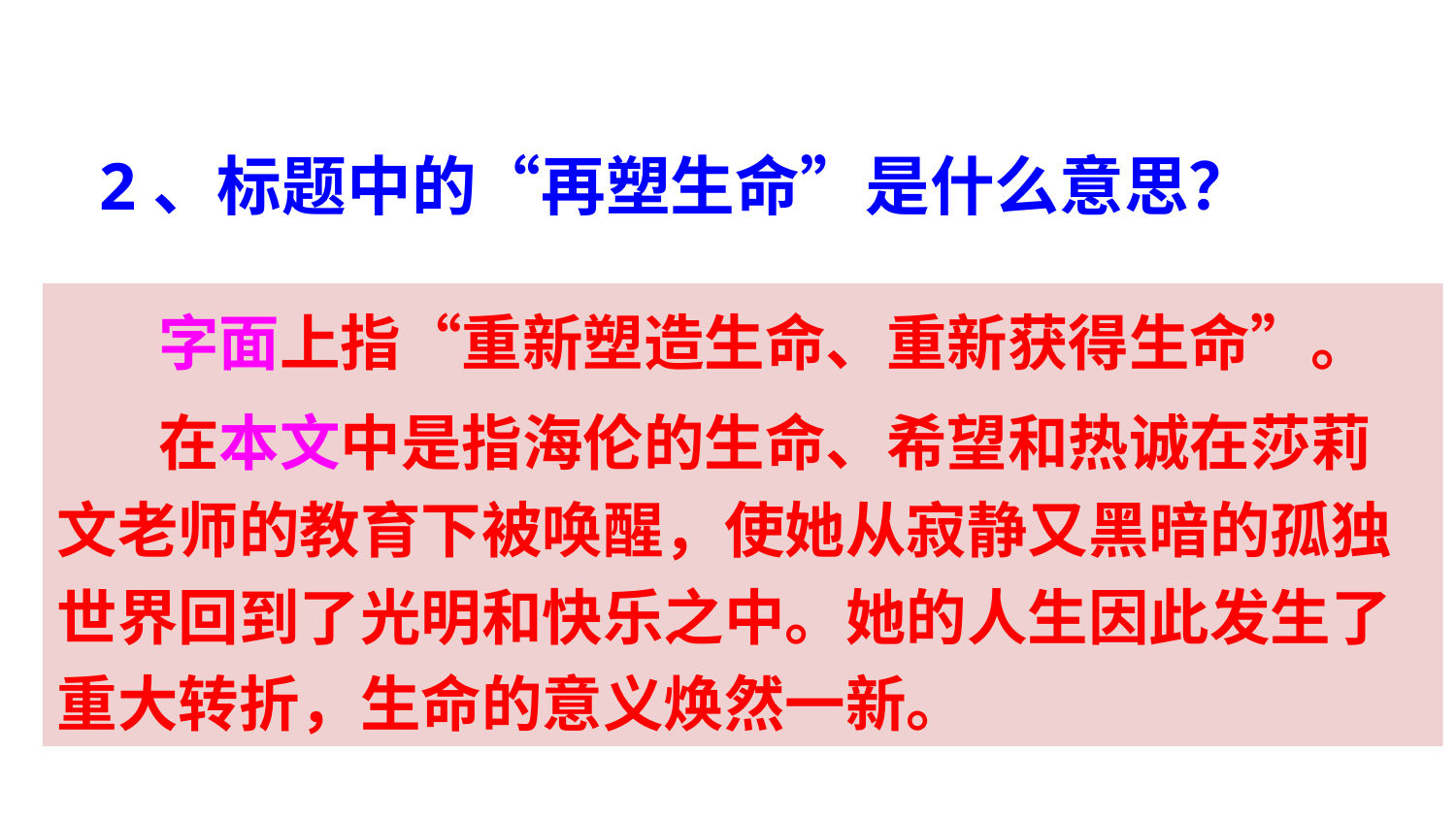

2、标题中的“再塑生命”是什么意思？
 字面上指“重新塑造生命、重新获得生命”。
 在本文中是指海伦的生命、希望和热诚在莎莉文老师的教育下被唤醒，使她从寂静又黑暗的孤独世界回到了光明和快乐之中。她的人生因此发生了重大转折，生命的意义焕然一新。